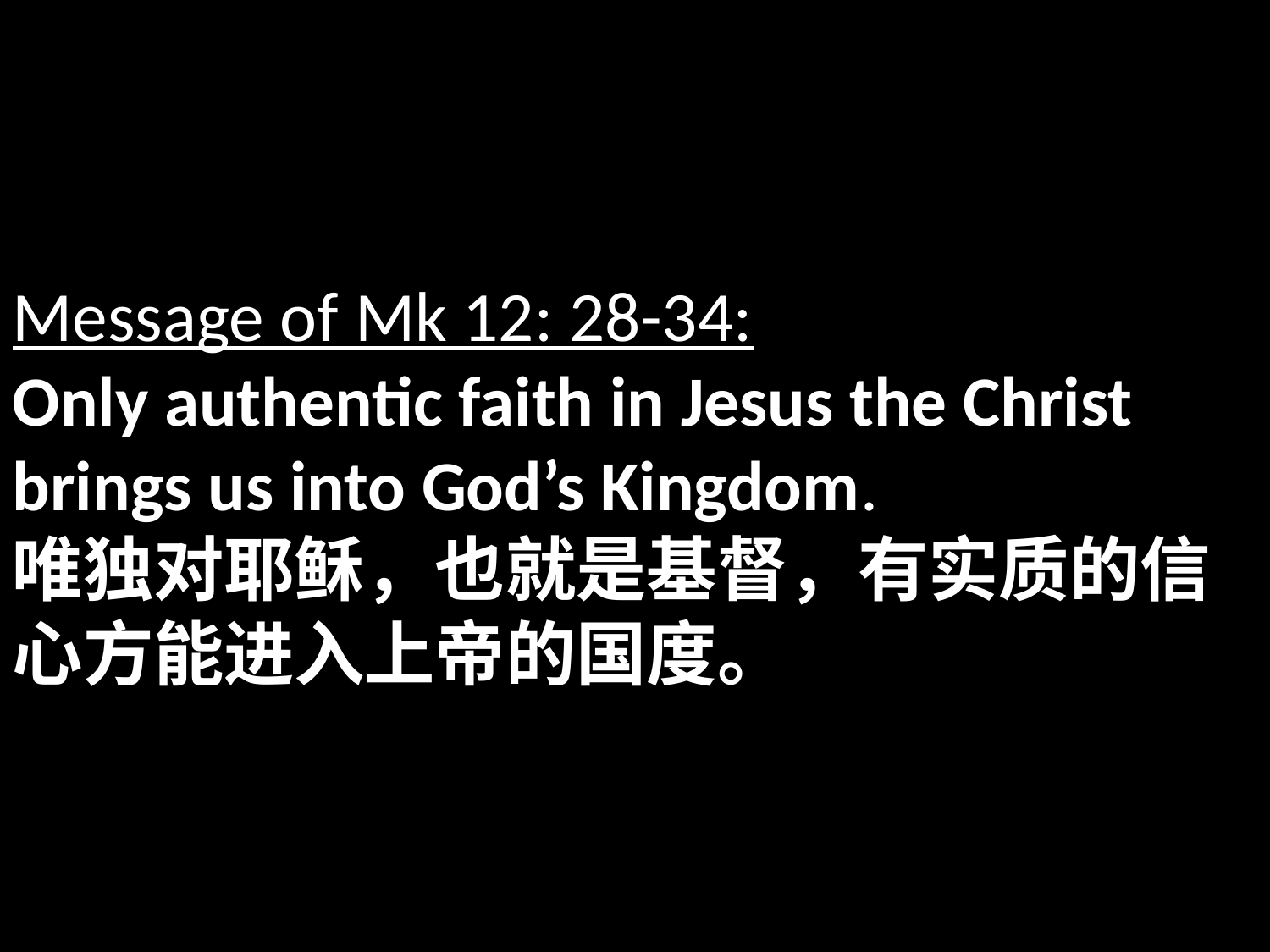

Message of Mk 12: 28-34:
Only authentic faith in Jesus the Christ brings us into God’s Kingdom.
唯独对耶稣，也就是基督，有实质的信心方能进入上帝的国度。